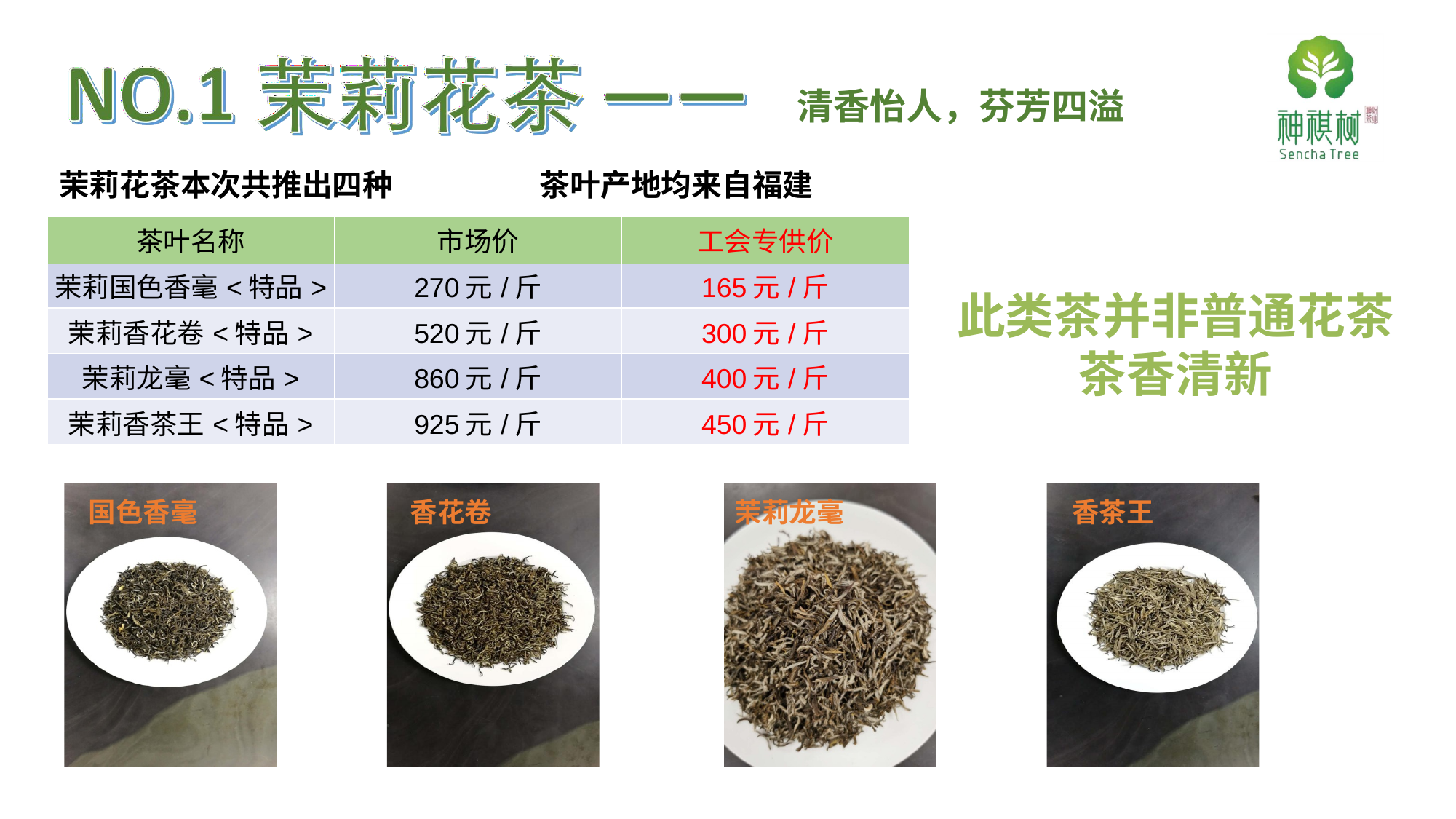

# 清香怡人，芬芳四溢

茉莉花茶本次共推出四种
茶叶产地均来自福建
| 茶叶名称 | 市场价 | 工会专供价 |
| --- | --- | --- |
| 茉莉国色香毫<特品> | 270元/斤 | 165元/斤 |
| 茉莉香花卷<特品> | 520元/斤 | 300元/斤 |
| 茉莉龙毫<特品> | 860元/斤 | 400元/斤 |
| 茉莉香茶王<特品> | 925元/斤 | 450元/斤 |
此类茶并非普通花茶 茶香清新

国色香毫
香花卷
茉莉龙毫
香茶王